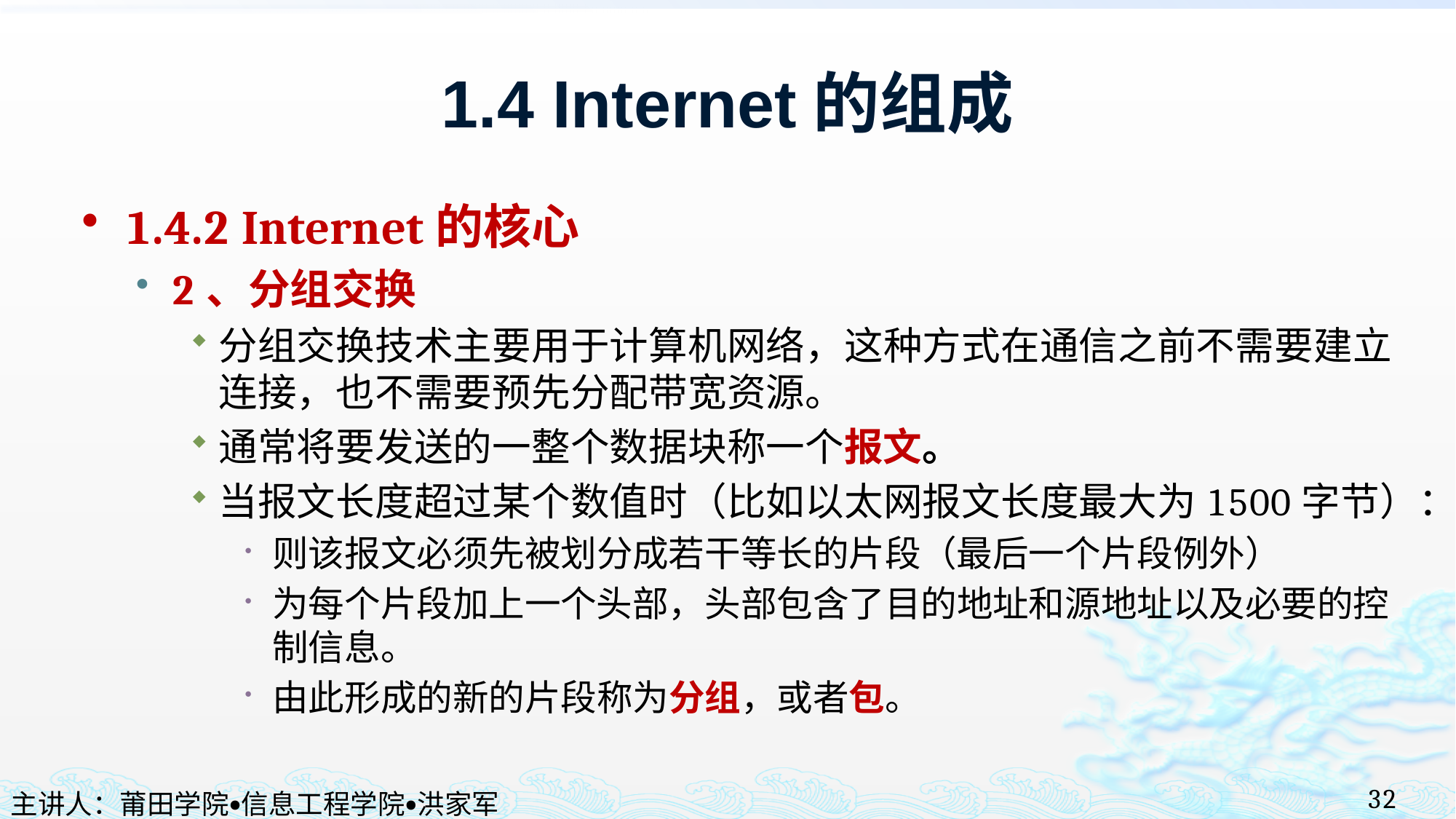

# 1.4 Internet的组成
1.4.2 Internet的核心
2、分组交换
分组交换技术主要用于计算机网络，这种方式在通信之前不需要建立连接，也不需要预先分配带宽资源。
通常将要发送的一整个数据块称一个报文。
当报文长度超过某个数值时（比如以太网报文长度最大为1500字节）：
则该报文必须先被划分成若干等长的片段（最后一个片段例外）
为每个片段加上一个头部，头部包含了目的地址和源地址以及必要的控制信息。
由此形成的新的片段称为分组，或者包。
32
主讲人：莆田学院•信息工程学院•洪家军